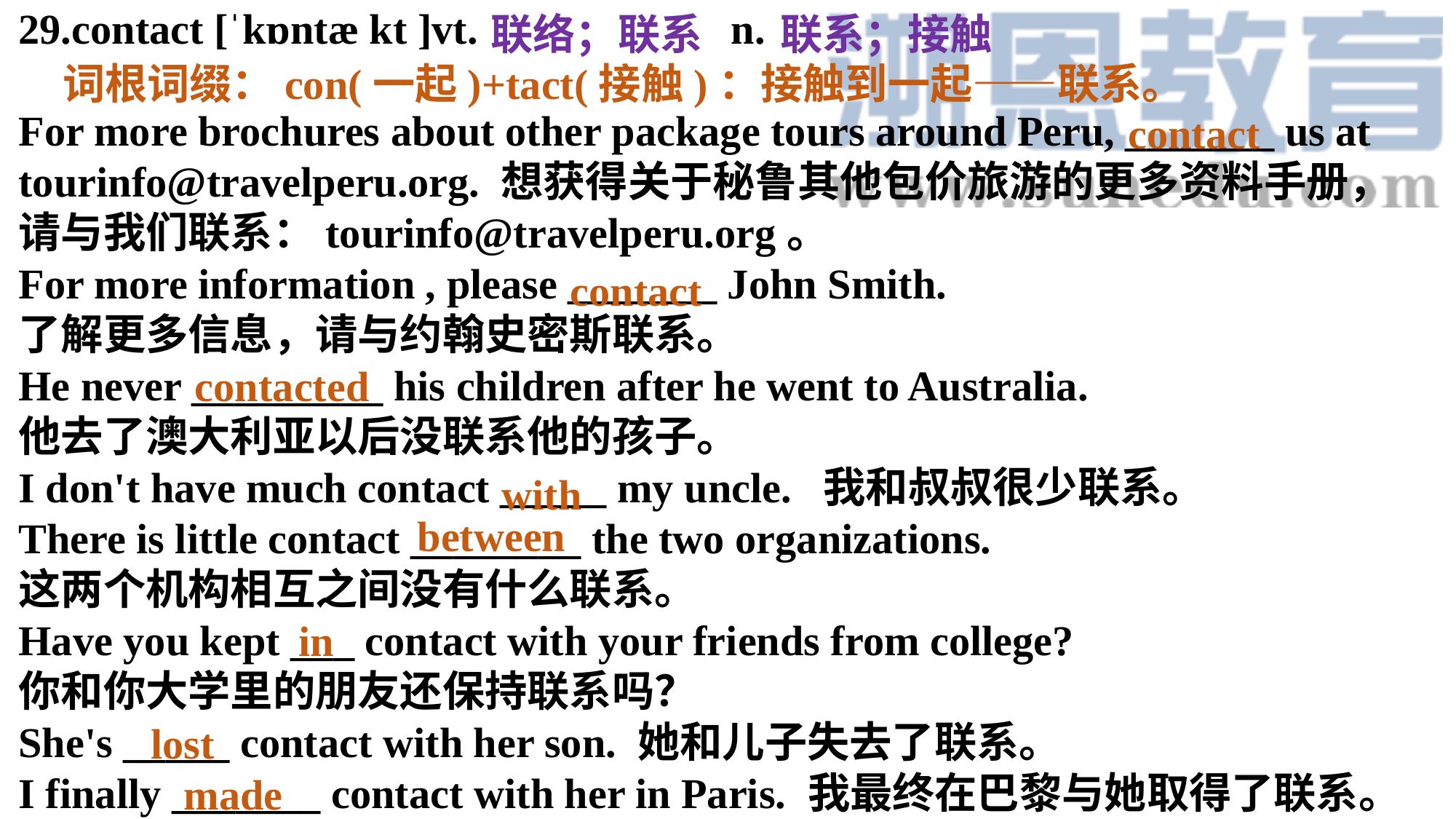

29.contact [ˈkɒntæ kt ]vt.                        n.

For more brochures about other package tours around Peru, _______ us at tourinfo@travelperu.org. 想获得关于秘鲁其他包价旅游的更多资料手册，请与我们联系：tourinfo@travelperu.org。
For more information , please _______ John Smith.
了解更多信息，请与约翰史密斯联系。
He never _________ his children after he went to Australia.
他去了澳大利亚以后没联系他的孩子。
I don't have much contact _____ my uncle.  我和叔叔很少联系。
There is little contact ________ the two organizations.
这两个机构相互之间没有什么联系。
Have you kept ___ contact with your friends from college?
你和你大学里的朋友还保持联系吗？
She's _____ contact with her son. 她和儿子失去了联系。
I finally _______ contact with her in Paris. 我最终在巴黎与她取得了联系。

联络；联系
联系；接触
词根词缀：con(一起)+tact(接触)：接触到一起——联系。
contact
contact
contacted
with
between
in
lost
made